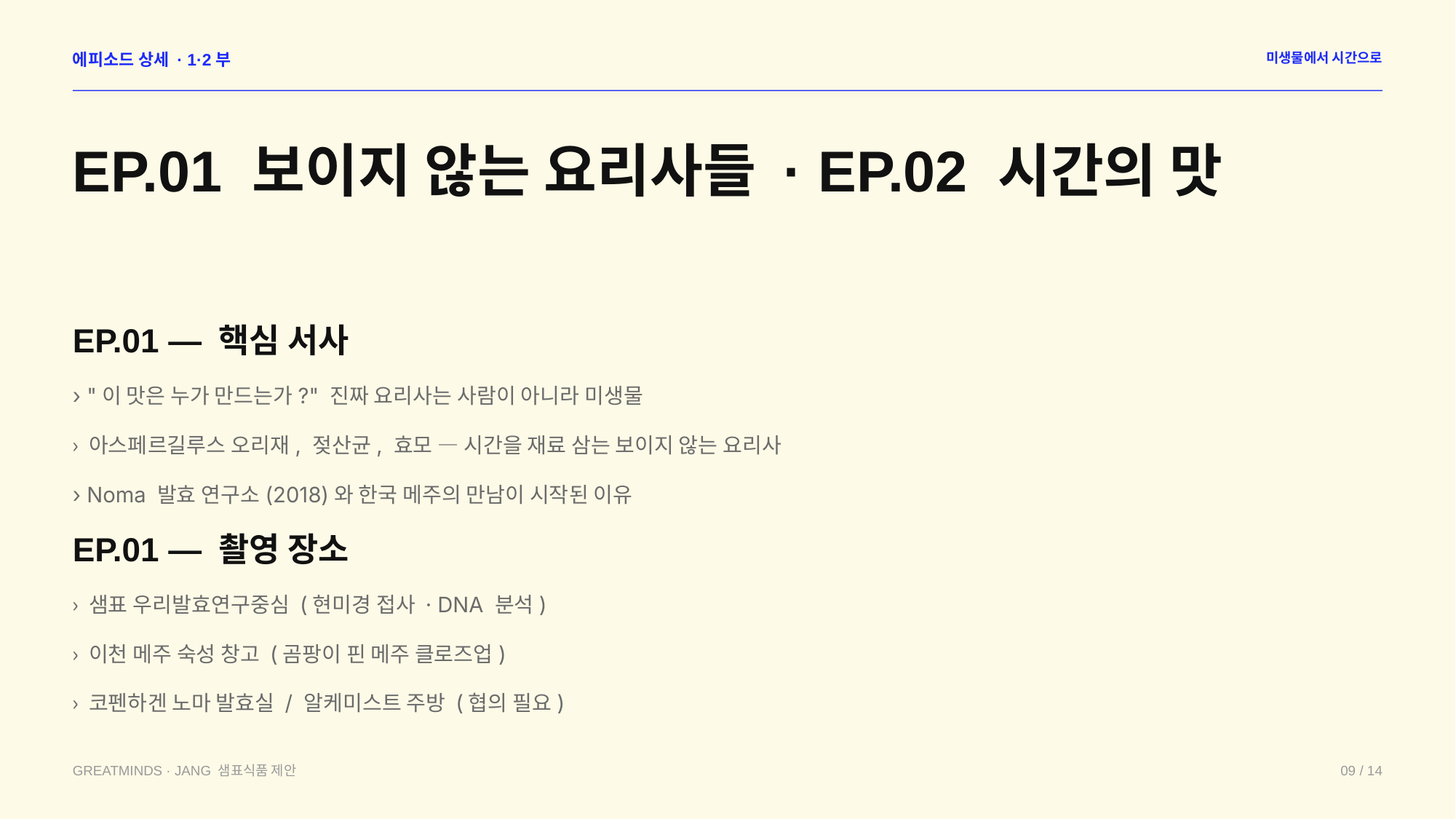

에피소드 상세 · 1·2부
미생물에서 시간으로

EP.01 보이지 않는 요리사들 · EP.02 시간의 맛
EP.01 — 핵심 서사
› "이 맛은 누가 만드는가?" 진짜 요리사는 사람이 아니라 미생물
› 아스페르길루스 오리재, 젖산균, 효모 — 시간을 재료 삼는 보이지 않는 요리사
› Noma 발효 연구소(2018)와 한국 메주의 만남이 시작된 이유
EP.01 — 촬영 장소
› 샘표 우리발효연구중심 (현미경 접사 · DNA 분석)
› 이천 메주 숙성 창고 (곰팡이 핀 메주 클로즈업)
› 코펜하겐 노마 발효실 / 알케미스트 주방 (협의 필요)
GREATMINDS · JANG 샘표식품 제안
09 / 14